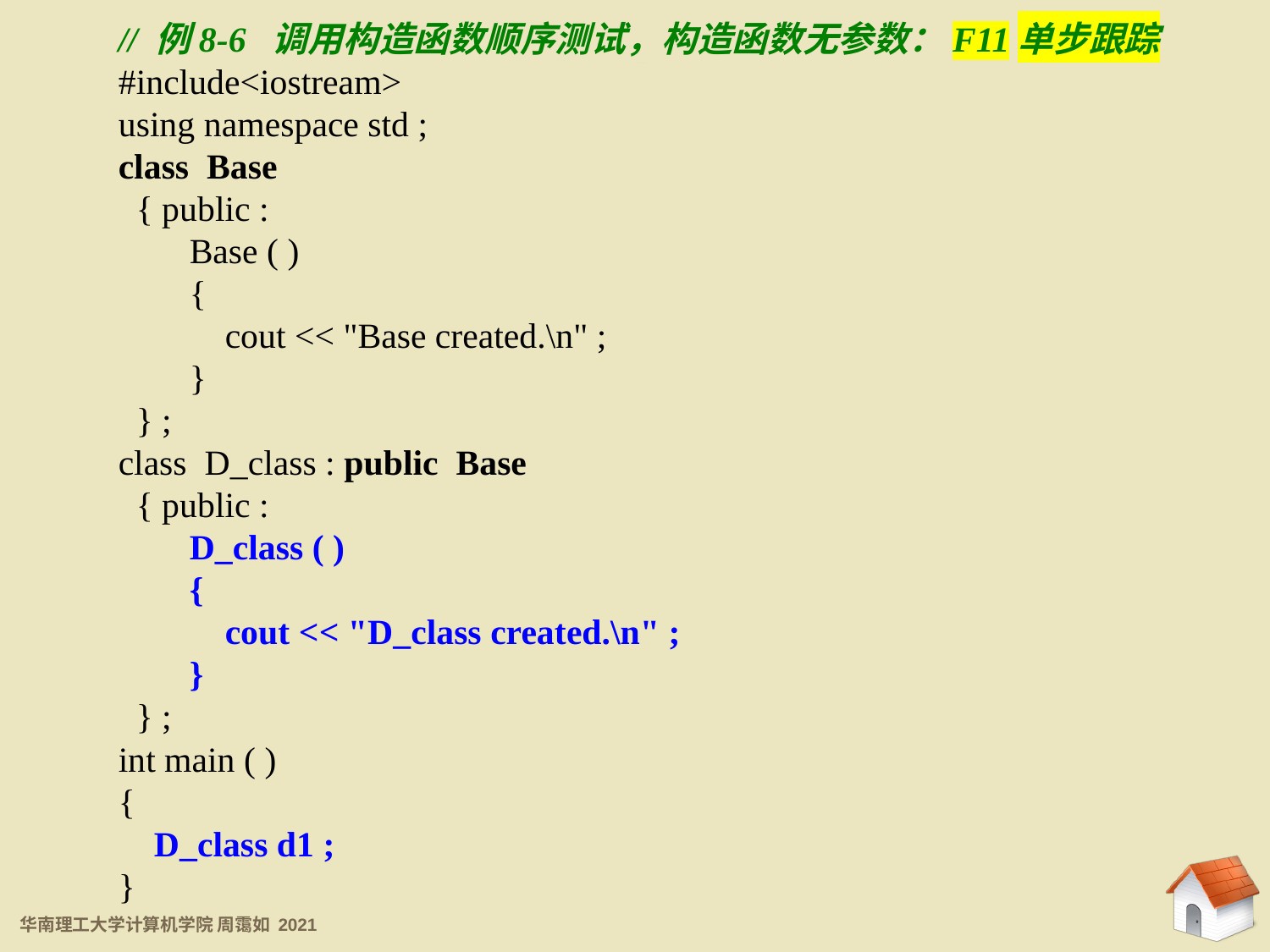

// 例8-6  调用构造函数顺序测试，构造函数无参数：F11单步跟踪
#include<iostream>
using namespace std ;
class  Base
  { public :
        Base ( )
        {
            cout << "Base created.\n" ;
        }
  } ;
class  D_class : public  Base
  { public :
        D_class ( )
        {
            cout << "D_class created.\n" ;
        }
  } ;
int main ( )
{
    D_class d1 ;
}
8.3  基类的初始化